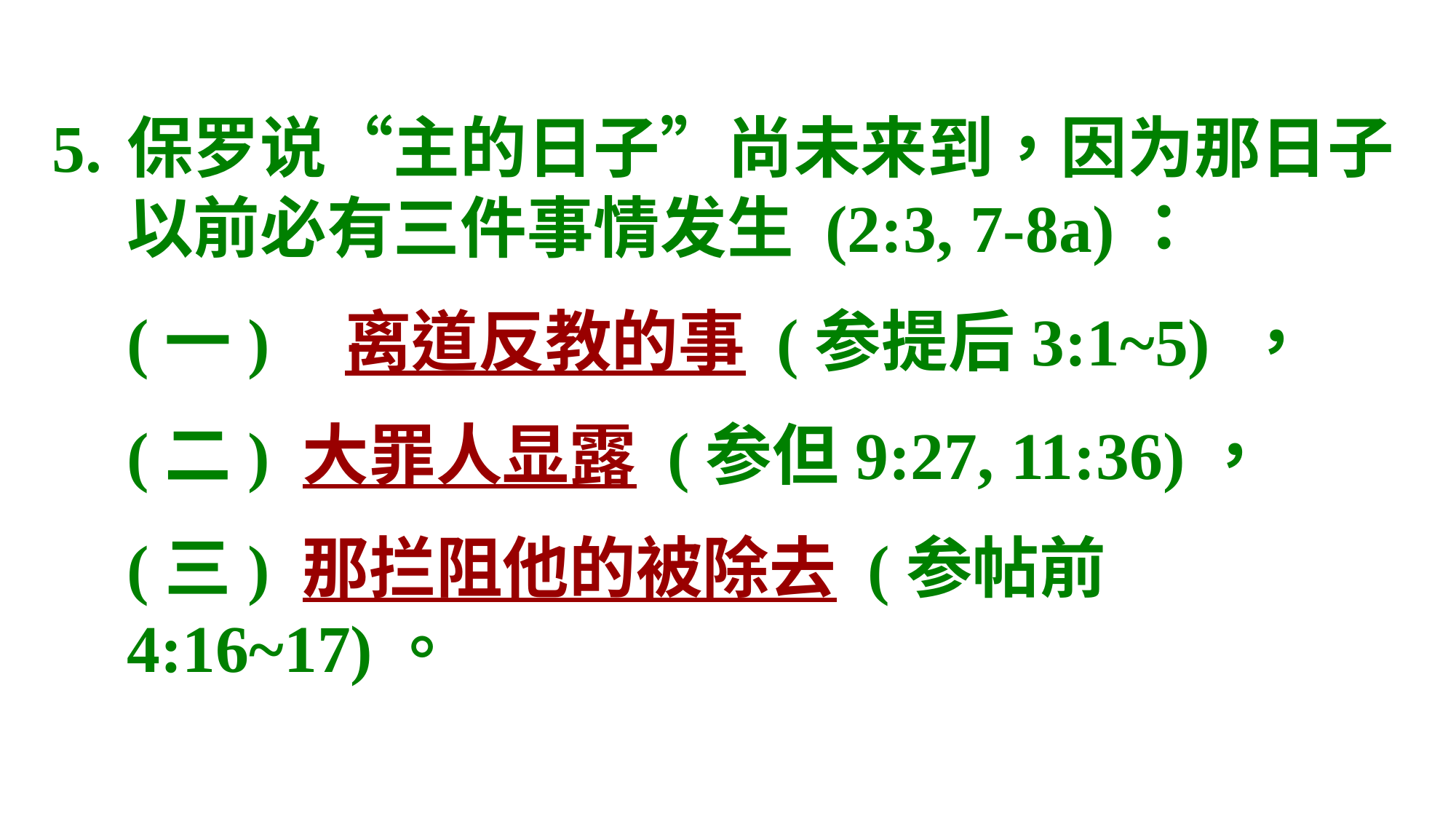

5.	保罗说“主的日子”尚未来到，因为那日子以前必有三件事情发生 (2:3, 7-8a)：
	(一)	离道反教的事 (参提后3:1~5) ，
	(二) 大罪人显露 (参但9:27, 11:36)，
	(三) 那拦阻他的被除去 (参帖前4:16~17)。